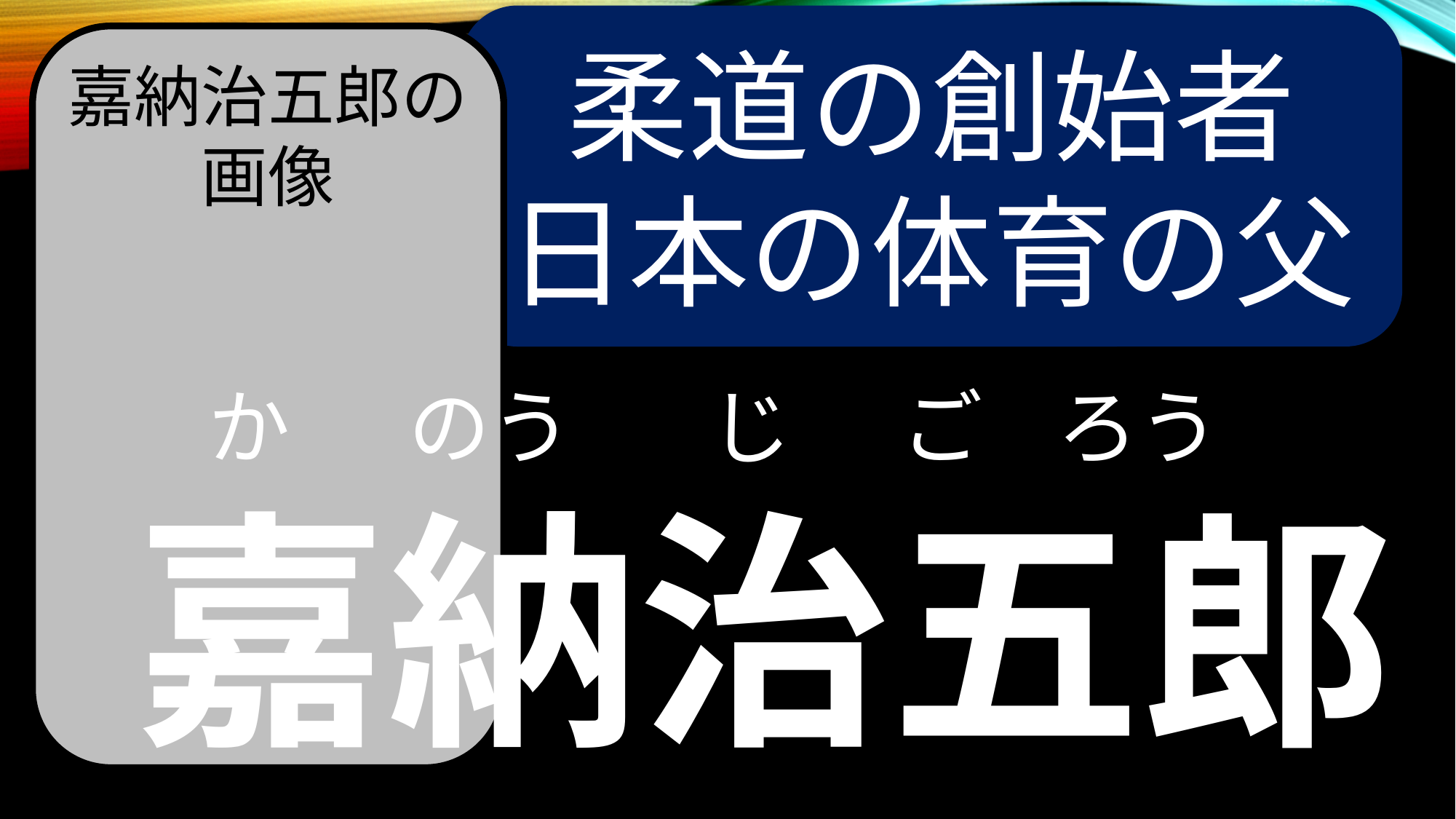

柔道の創始者
日本の体育の父
嘉納治五郎の画像
　か　  のう   　じ      ご    ろう
嘉納治五郎